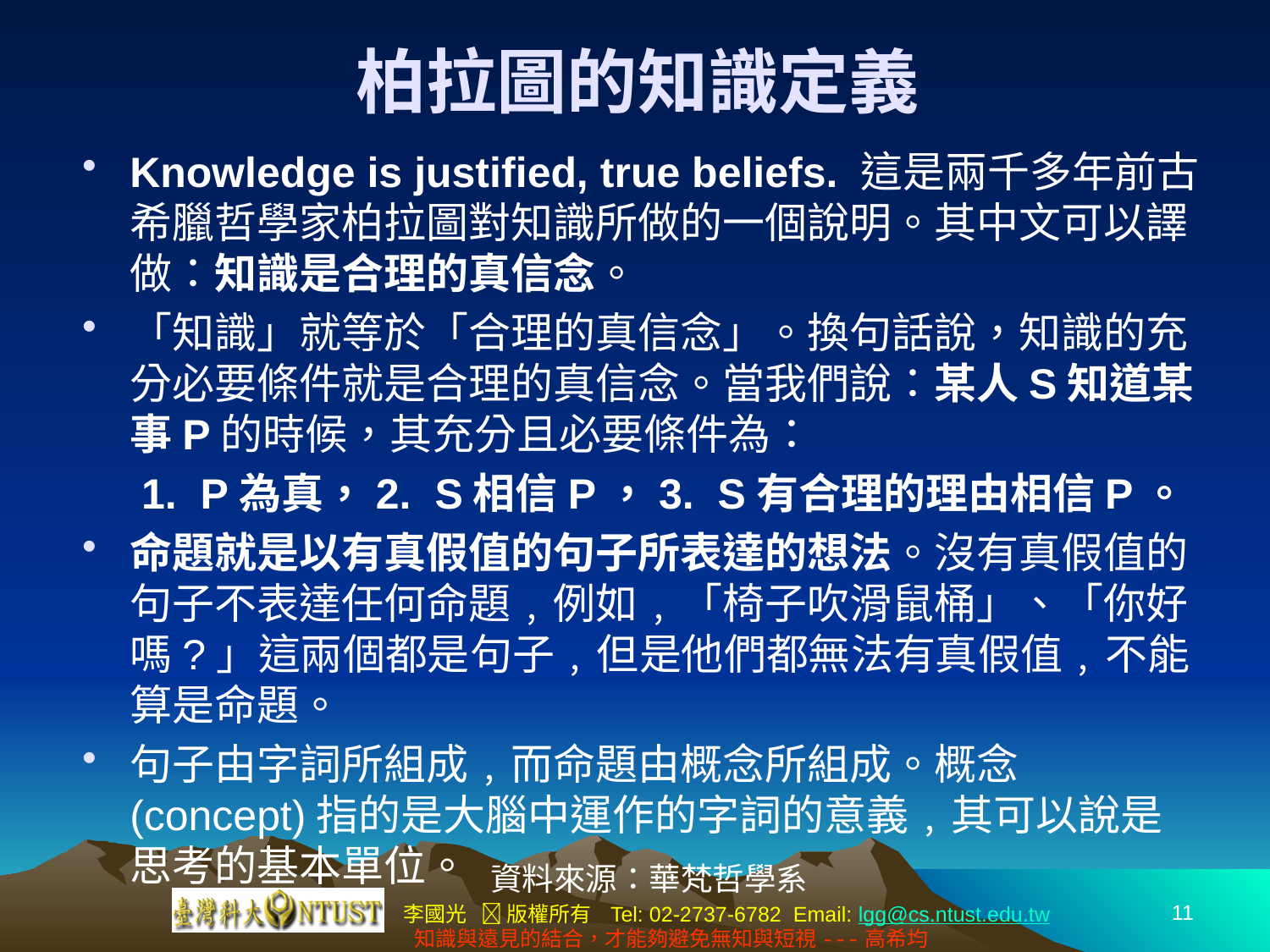

# 柏拉圖的知識定義
Knowledge is justified, true beliefs. 這是兩千多年前古希臘哲學家柏拉圖對知識所做的一個說明。其中文可以譯做：知識是合理的真信念。
「知識」就等於「合理的真信念」。換句話說，知識的充分必要條件就是合理的真信念。當我們說：某人S知道某事P的時候，其充分且必要條件為：
     1.  P為真，2.  S相信P，3.  S有合理的理由相信P。
命題就是以有真假值的句子所表達的想法。沒有真假值的句子不表達任何命題﹐例如﹐「椅子吹滑鼠桶」、「你好嗎?」這兩個都是句子﹐但是他們都無法有真假值﹐不能算是命題。
句子由字詞所組成﹐而命題由概念所組成。概念(concept)指的是大腦中運作的字詞的意義﹐其可以說是思考的基本單位。

資料來源：華梵哲學系
11